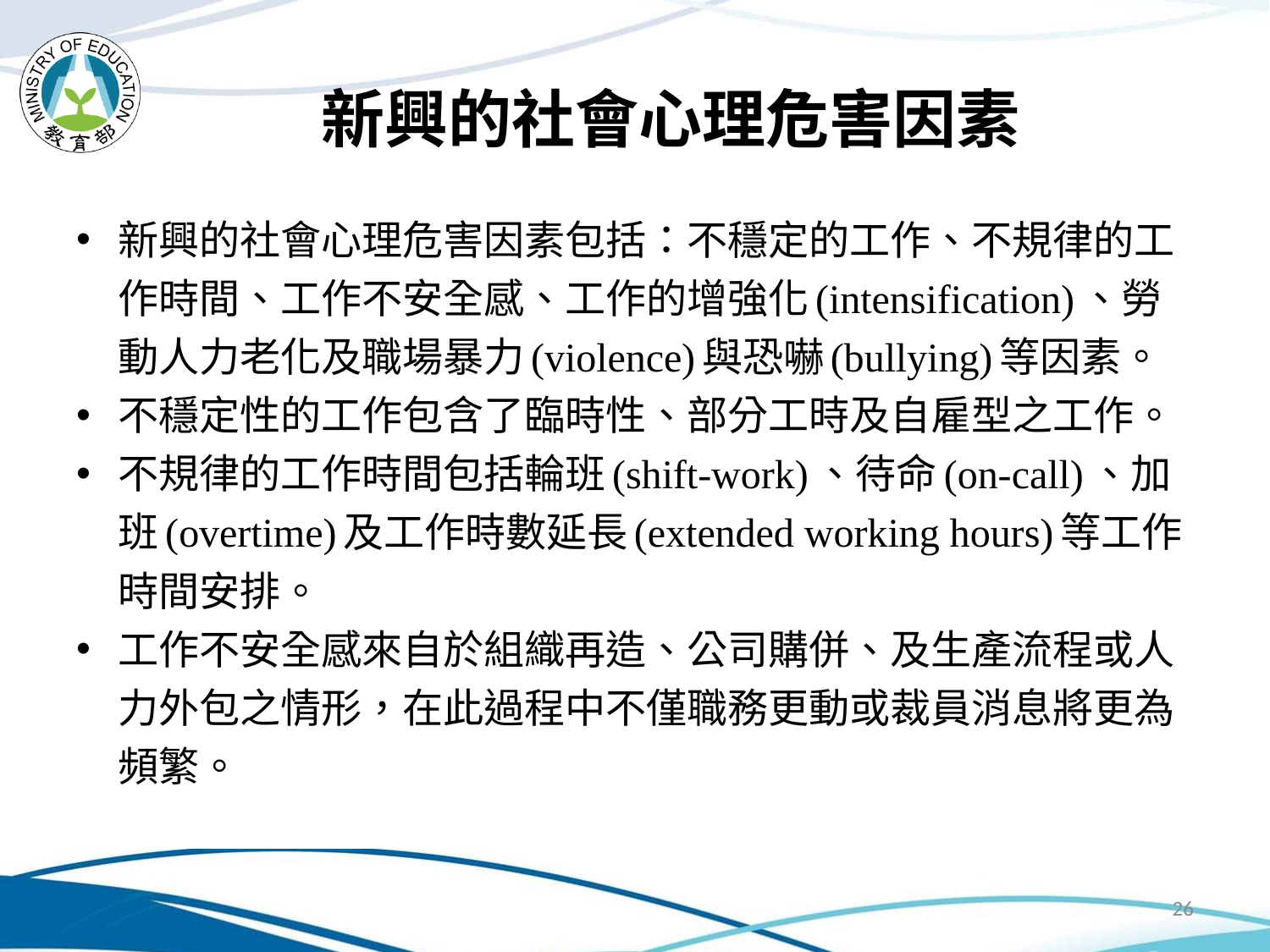

# 新興的社會心理危害因素
新興的社會心理危害因素包括：不穩定的工作、不規律的工作時間、工作不安全感、工作的增強化(intensification)、勞動人力老化及職場暴力(violence)與恐嚇(bullying)等因素。
不穩定性的工作包含了臨時性、部分工時及自雇型之工作。
不規律的工作時間包括輪班(shift-work)、待命(on-call)、加班(overtime)及工作時數延長(extended working hours)等工作時間安排。
工作不安全感來自於組織再造、公司購併、及生產流程或人力外包之情形，在此過程中不僅職務更動或裁員消息將更為頻繁。

26